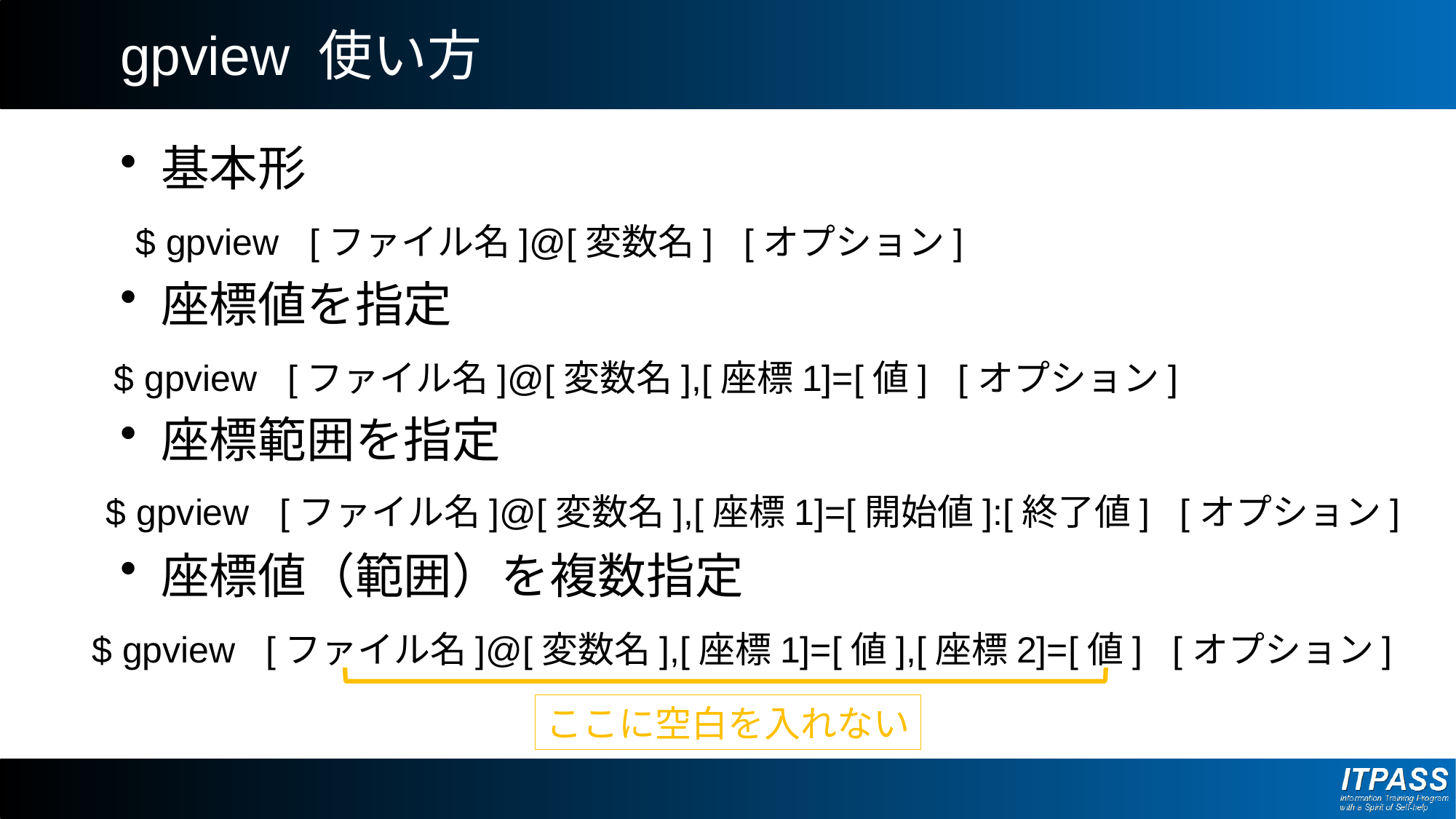

# gpview 使い方
基本形

座標値を指定

座標範囲を指定

座標値（範囲）を複数指定
$ gpview   [ファイル名]@[変数名]   [オプション]

$ gpview   [ファイル名]@[変数名],[座標1]=[値]   [オプション]
$ gpview   [ファイル名]@[変数名],[座標1]=[開始値]:[終了値]   [オプション]
$ gpview   [ファイル名]@[変数名],[座標1]=[値],[座標2]=[値]   [オプション]
ここに空白を入れない